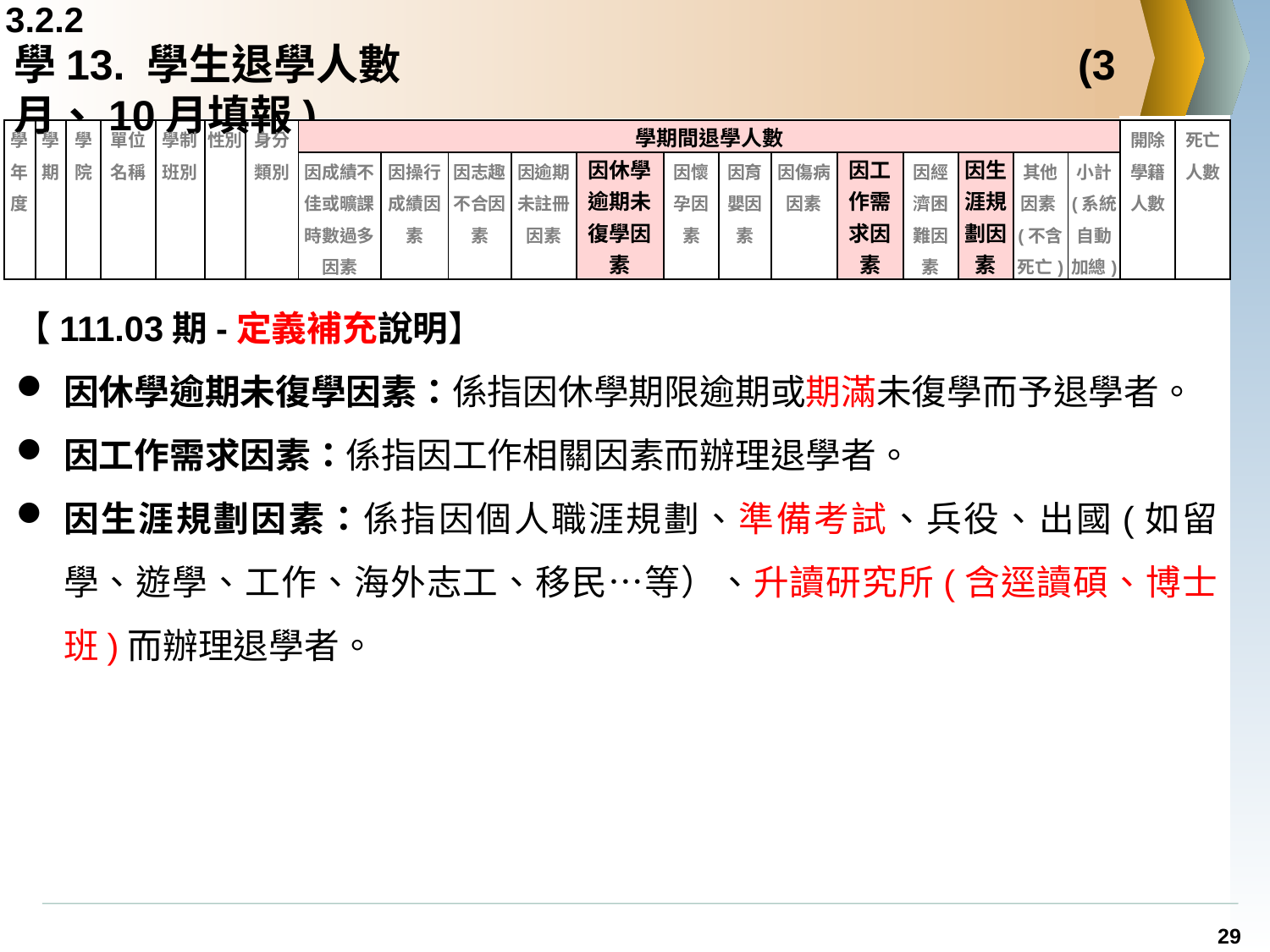

3.2.2
# 學13. 學生退學人數					    (3月、10月填報)
| 學年度 | 學期 | 學院 | 單位名稱 | 學制班別 | 性別 | 身分類別 | 學期間退學人數 |  |  |  |  |  |  |  |  |  |  |  |  | 開除學籍人數 | 死亡人數 |
| --- | --- | --- | --- | --- | --- | --- | --- | --- | --- | --- | --- | --- | --- | --- | --- | --- | --- | --- | --- | --- | --- |
|  |  |  |  |  |  |  | 因成績不佳或曠課時數過多因素 | 因操行成績因素 | 因志趣不合因素 | 因逾期未註冊因素 | 因休學逾期未復學因素 | 因懷孕因素 | 因育嬰因素 | 因傷病因素 | 因工作需求因素 | 因經濟困難因素 | 因生涯規劃因素 | 其他因素(不含死亡) | 小計 (系統自動加總) |  |  |
【111.03期-定義補充說明】
因休學逾期未復學因素：係指因休學期限逾期或期滿未復學而予退學者。
因工作需求因素：係指因工作相關因素而辦理退學者。
因生涯規劃因素：係指因個人職涯規劃、準備考試、兵役、出國(如留學、遊學、工作、海外志工、移民…等）、升讀研究所(含逕讀碩、博士班)而辦理退學者。